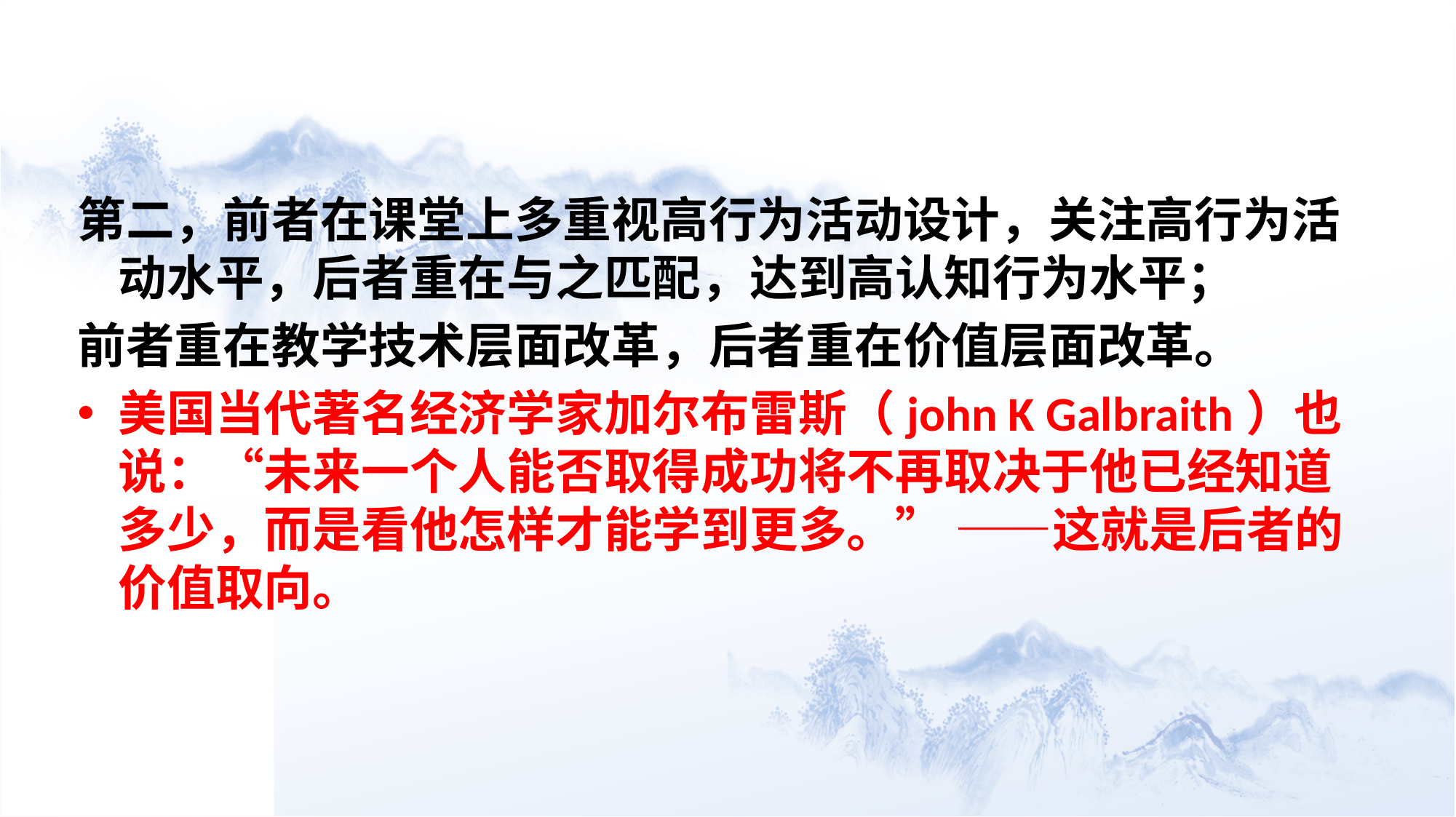

#
第二，前者在课堂上多重视高行为活动设计，关注高行为活动水平，后者重在与之匹配，达到高认知行为水平；
前者重在教学技术层面改革，后者重在价值层面改革。
美国当代著名经济学家加尔布雷斯（john K Galbraith）也说：“未来一个人能否取得成功将不再取决于他已经知道多少，而是看他怎样才能学到更多。” ——这就是后者的价值取向。